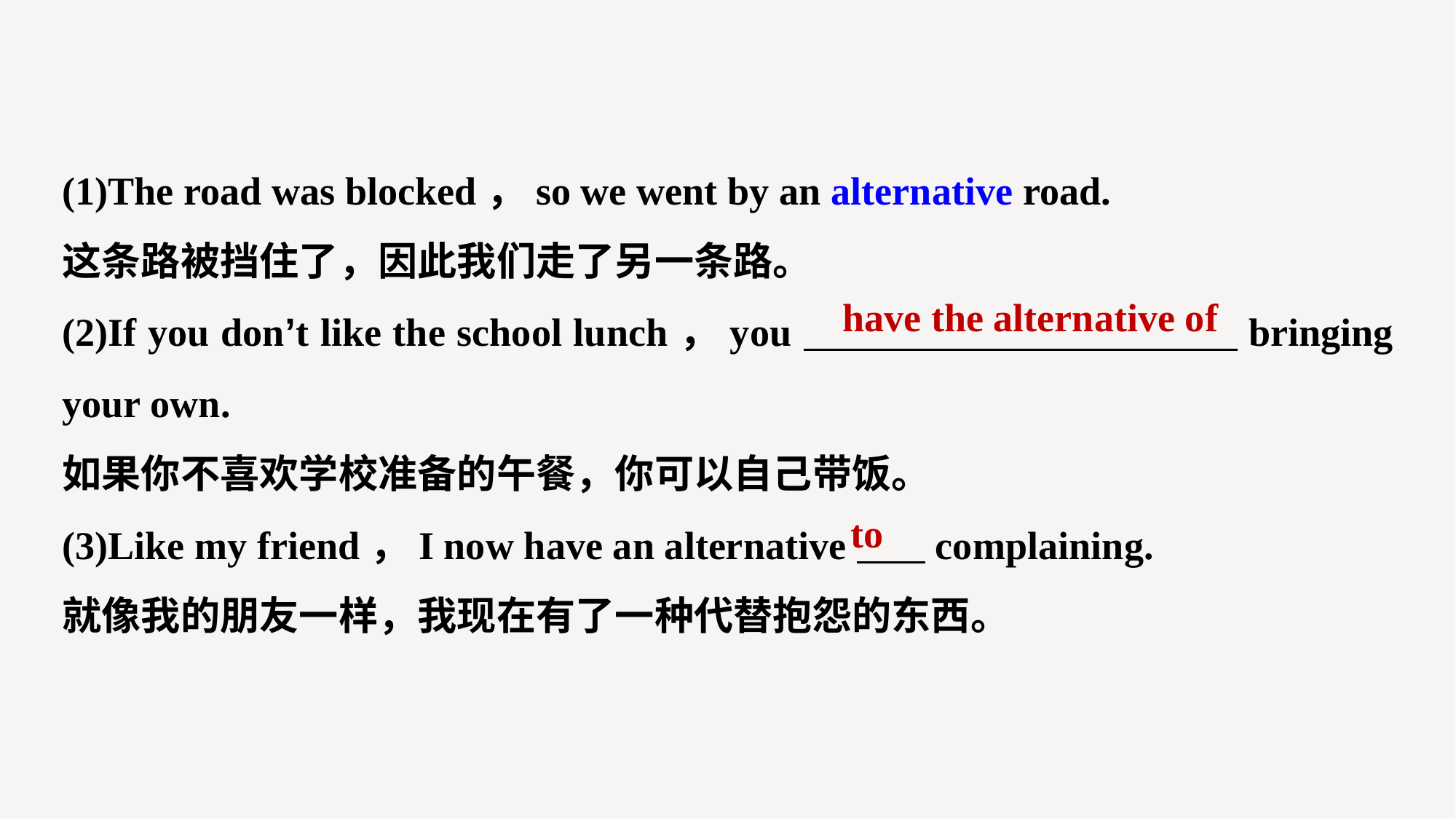

(1)The road was blocked，so we went by an alternative road.
这条路被挡住了，因此我们走了另一条路。
(2)If you don’t like the school lunch，you                                        bringing your own.
如果你不喜欢学校准备的午餐，你可以自己带饭。
(3)Like my friend，I now have an alternative         complaining.
就像我的朋友一样，我现在有了一种代替抱怨的东西。
have the alternative of
to